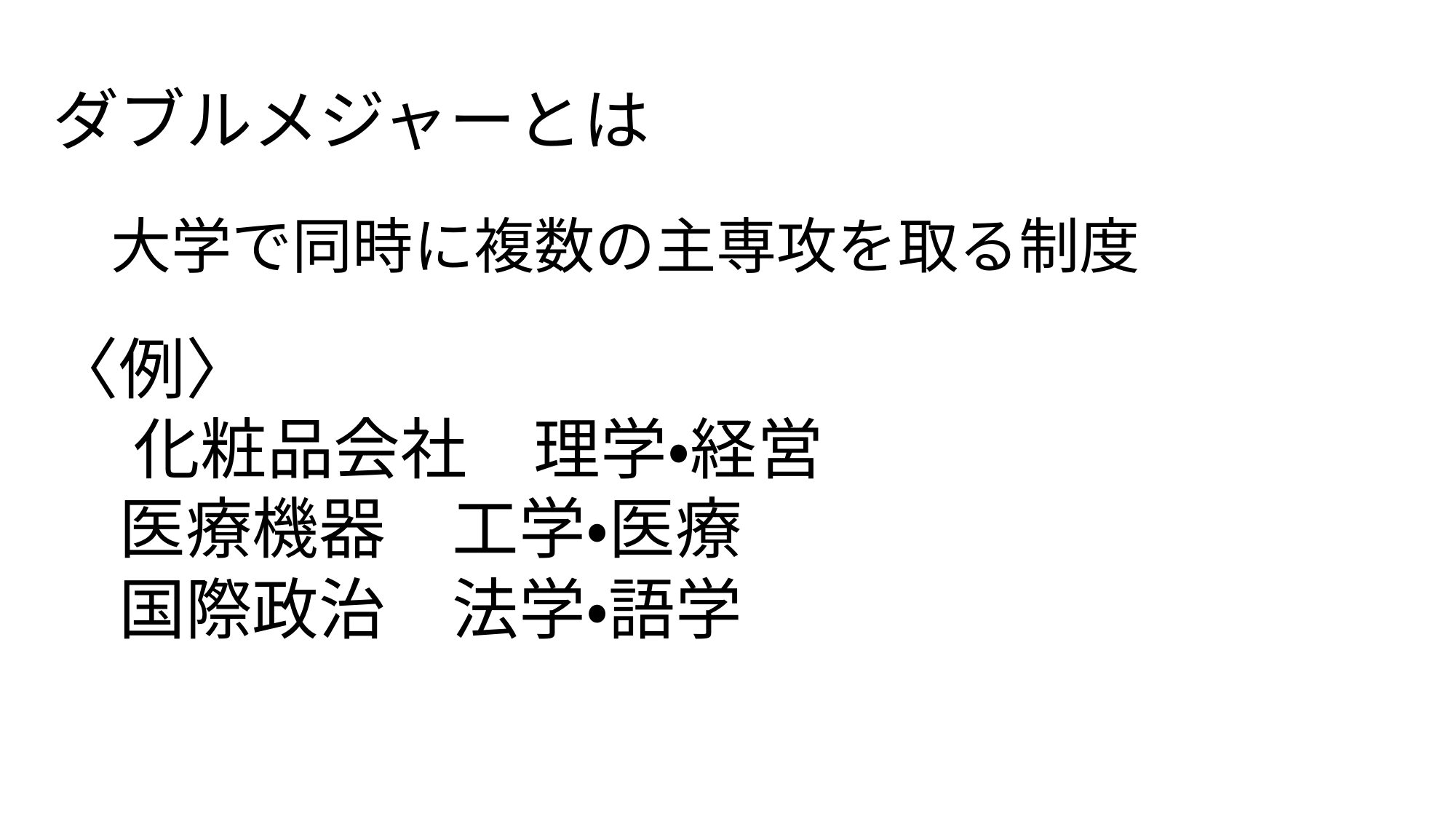

# ダブルメジャーとは
大学で同時に複数の主専攻を取る制度

〈例〉
　 化粧品会社　理学・経営
　医療機器　工学・医療
　国際政治　法学・語学